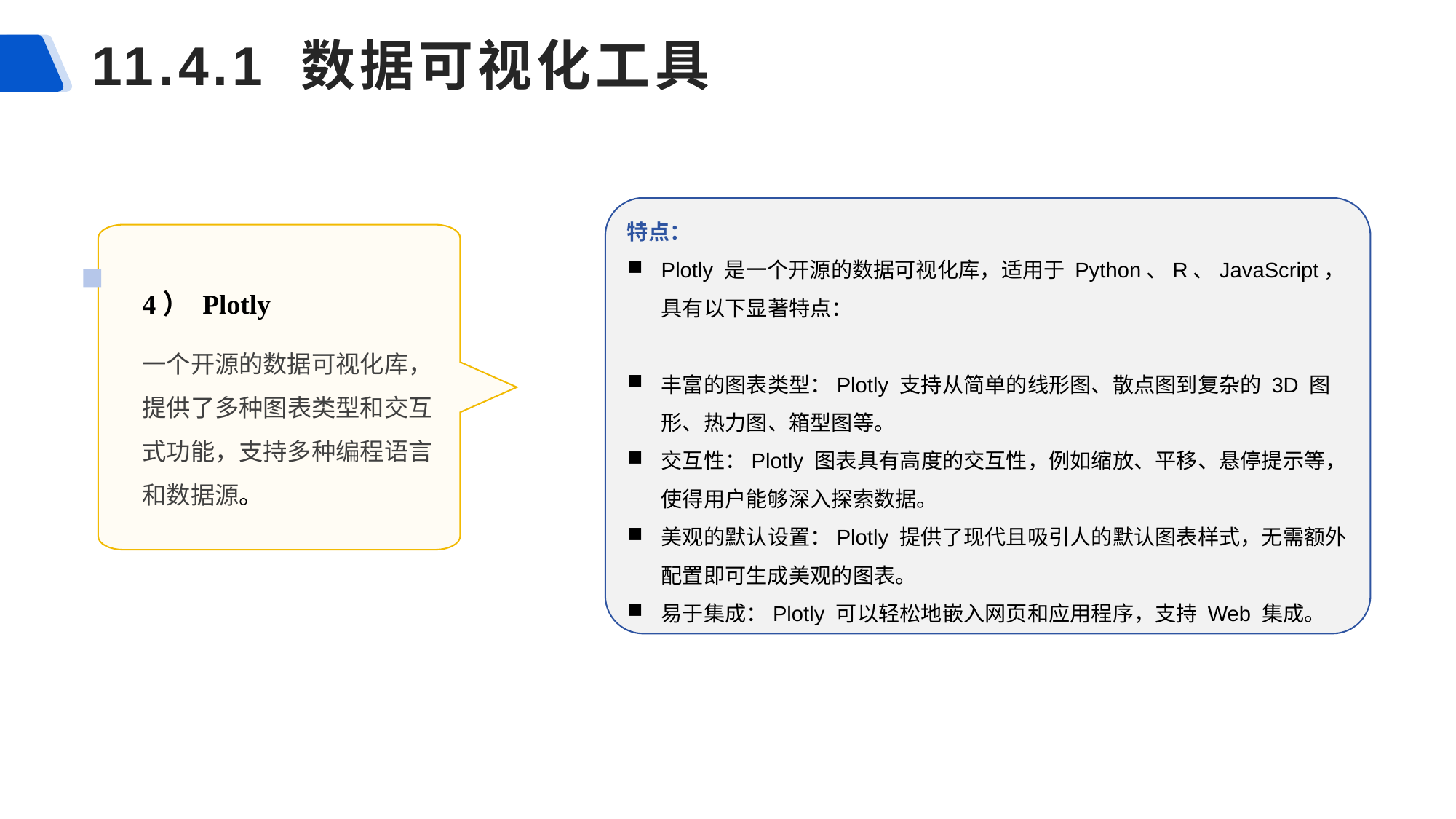

# 11.4.1 数据可视化工具
特点：
Plotly 是一个开源的数据可视化库，适用于 Python、R、JavaScript，具有以下显著特点：

丰富的图表类型：Plotly 支持从简单的线形图、散点图到复杂的 3D 图形、热力图、箱型图等。
交互性：Plotly 图表具有高度的交互性，例如缩放、平移、悬停提示等，使得用户能够深入探索数据。
美观的默认设置：Plotly 提供了现代且吸引人的默认图表样式，无需额外配置即可生成美观的图表。
易于集成：Plotly 可以轻松地嵌入网页和应用程序，支持 Web 集成。

4） Plotly
一个开源的数据可视化库，提供了多种图表类型和交互式功能，支持多种编程语言和数据源。